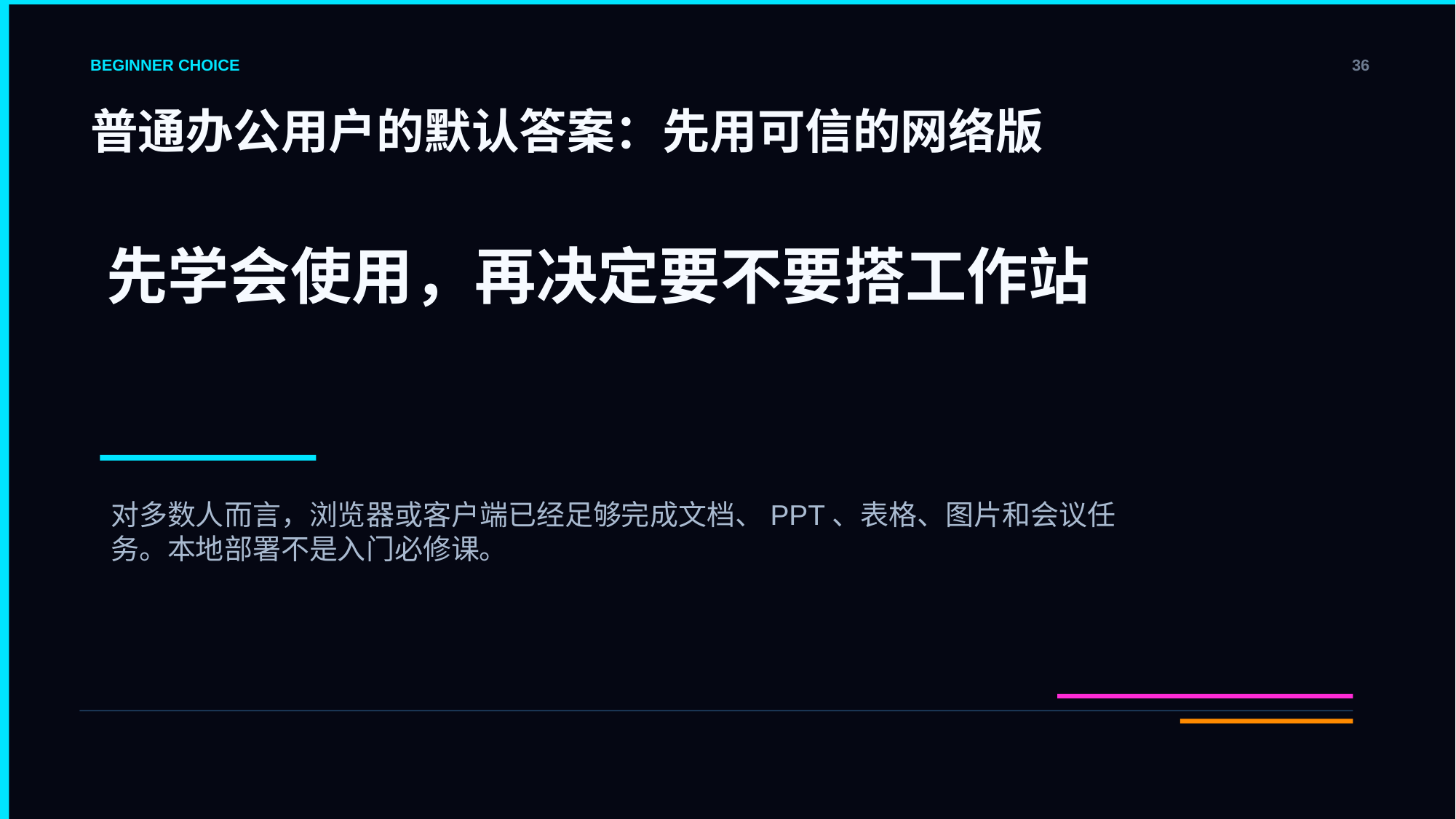

BEGINNER CHOICE
36
普通办公用户的默认答案：先用可信的网络版
先学会使用，再决定要不要搭工作站

对多数人而言，浏览器或客户端已经足够完成文档、PPT、表格、图片和会议任务。本地部署不是入门必修课。